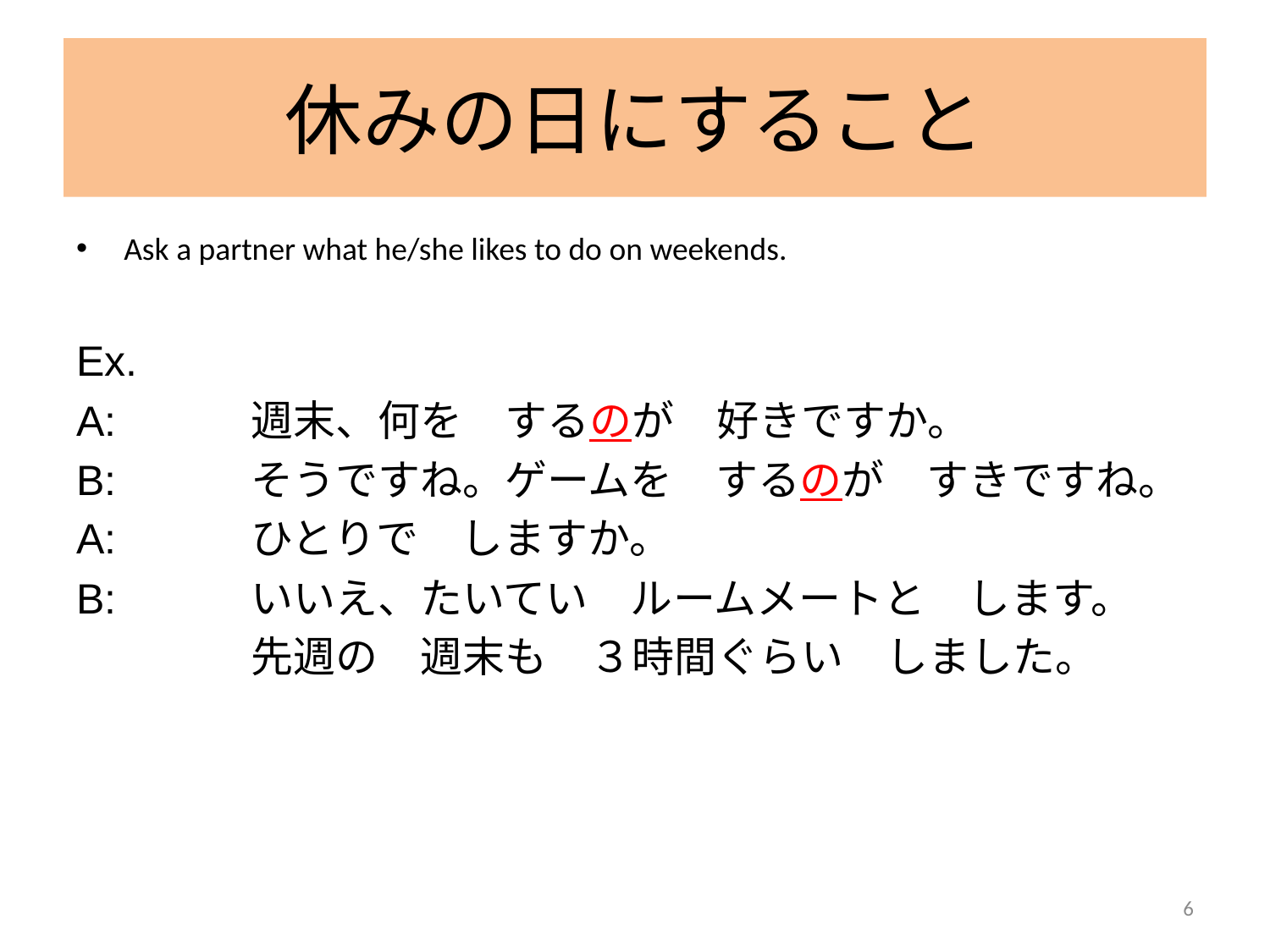

# 休みの日にすること
Ask a partner what he/she likes to do on weekends.

Ex.
A:		週末、何を　するのが　好きですか。
B:		そうですね。ゲームを　するのが　すきですね。
A:		ひとりで　しますか。
B:		いいえ、たいてい　ルームメートと　します。
		先週の　週末も　３時間ぐらい　しました。

6